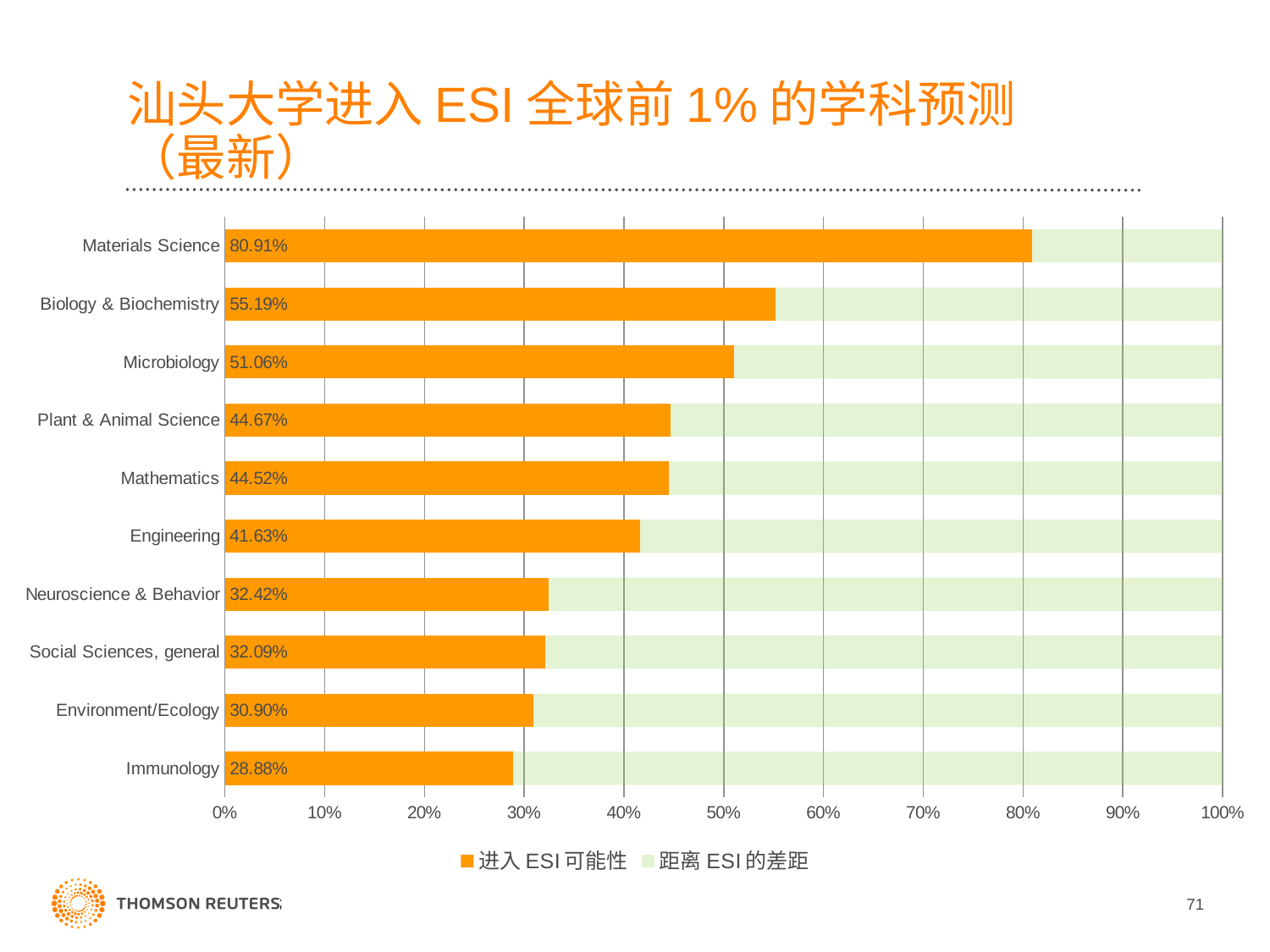

# 汕头大学进入ESI全球前1%的学科预测 （最新）

### Chart

| Category |  |  |
|---|---|---|
| Immunology | 0.288751345532831 | 0.7112486544671696 |
| Environment/Ecology | 0.3090223200251496 | 0.6909776799748508 |
| Social Sciences, general | 0.32090909090909137 | 0.6790909090909096 |
| Neuroscience & Behavior | 0.3242404080727437 | 0.6757595919272565 |
| Engineering | 0.41630901287553645 | 0.5836909871244638 |
| Mathematics | 0.44517675254643485 | 0.5548232474535658 |
| Plant & Animal Science | 0.446723361680841 | 0.5532766383191596 |
| Microbiology | 0.5106382978723404 | 0.4893617021276602 |
| Biology & Biochemistry | 0.5518532384874579 | 0.4481467615125425 |
| Materials Science | 0.8091151228174015 | 0.19088487718259842 |
71